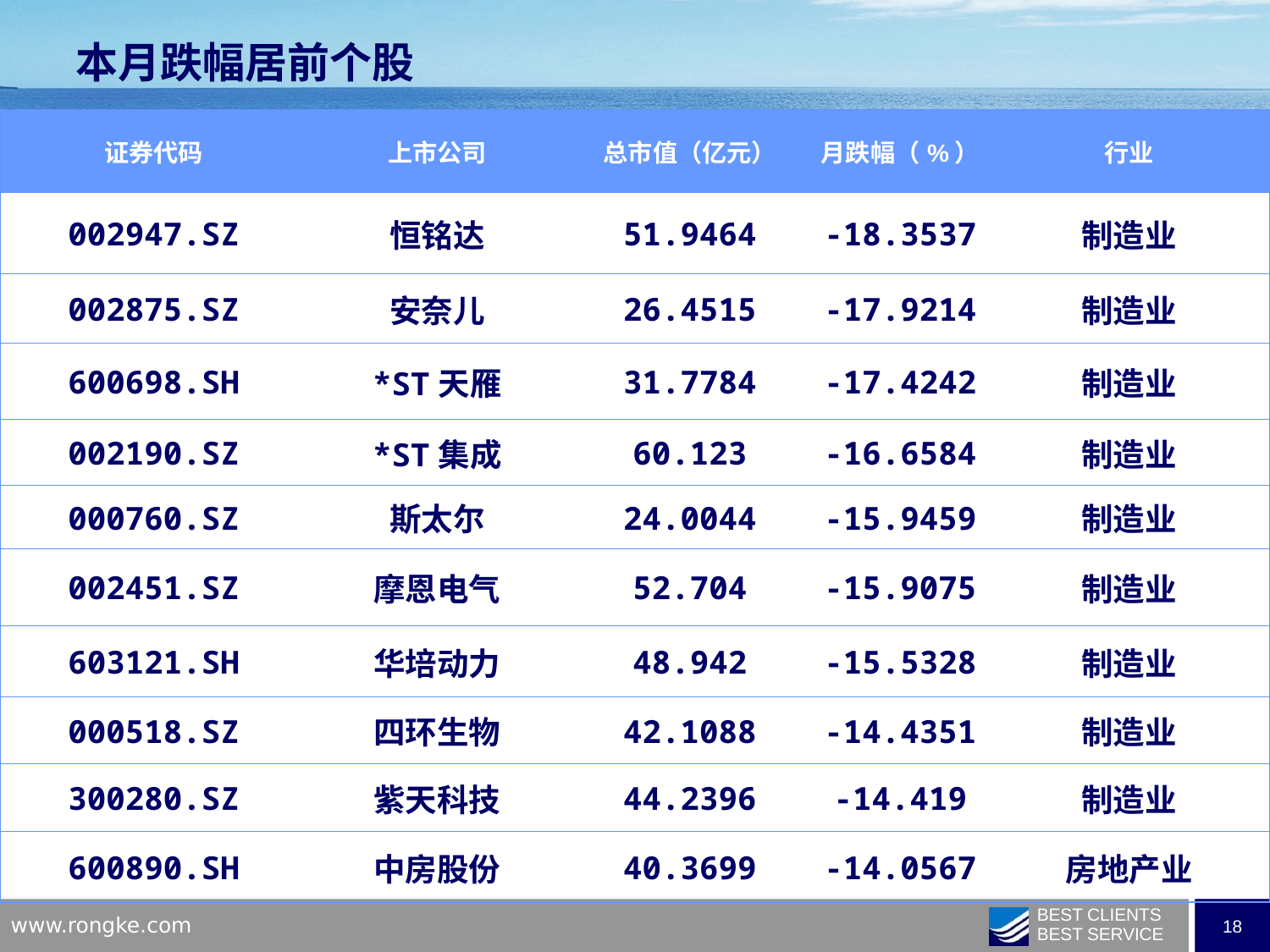

本月跌幅居前个股
| 证券代码 | 上市公司 | 总市值（亿元） | 月跌幅（%） | 行业 |
| --- | --- | --- | --- | --- |
| 002947.SZ | 恒铭达 | 51.9464 | -18.3537 | 制造业 |
| 002875.SZ | 安奈儿 | 26.4515 | -17.9214 | 制造业 |
| 600698.SH | \*ST天雁 | 31.7784 | -17.4242 | 制造业 |
| 002190.SZ | \*ST集成 | 60.123 | -16.6584 | 制造业 |
| 000760.SZ | 斯太尔 | 24.0044 | -15.9459 | 制造业 |
| 002451.SZ | 摩恩电气 | 52.704 | -15.9075 | 制造业 |
| 603121.SH | 华培动力 | 48.942 | -15.5328 | 制造业 |
| 000518.SZ | 四环生物 | 42.1088 | -14.4351 | 制造业 |
| 300280.SZ | 紫天科技 | 44.2396 | -14.419 | 制造业 |
| 600890.SH | 中房股份 | 40.3699 | -14.0567 | 房地产业 |
|  |  |  |  |  |